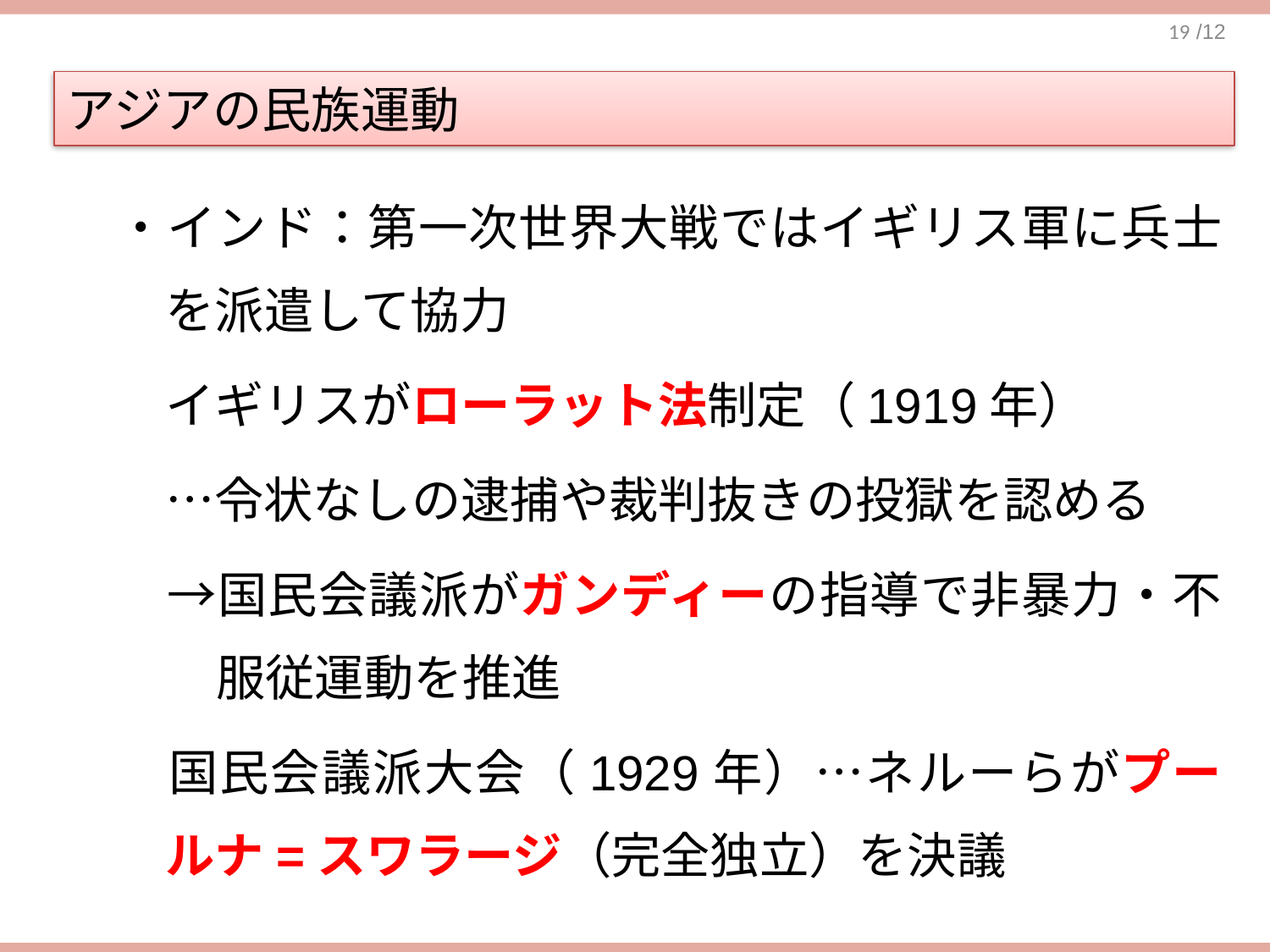

アジアの民族運動
　・インド：第一次世界大戦ではイギリス軍に兵士を派遣して協力
　　イギリスがローラット法制定（1919年）
　　…令状なしの逮捕や裁判抜きの投獄を認める
　　→国民会議派がガンディーの指導で非暴力・不服従運動を推進
　　国民会議派大会（1929年）…ネルーらがプールナ=スワラージ（完全独立）を決議